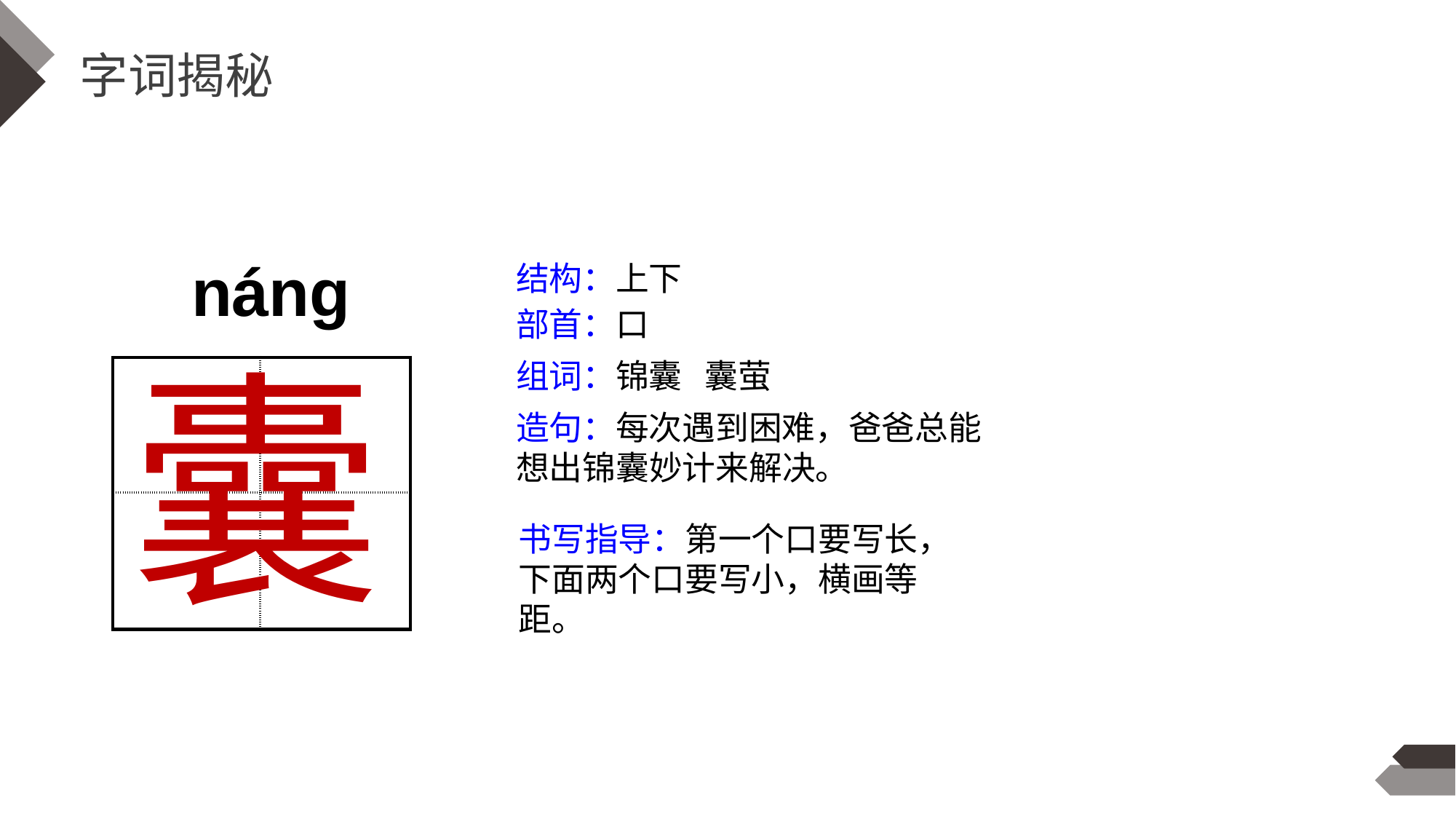

字词揭秘
náng
结构：上下
部首：口
囊
组词：锦囊   囊萤
|  |  |
| --- | --- |
|  |  |
造句：每次遇到困难，爸爸总能想出锦囊妙计来解决。

书写指导：第一个口要写长，下面两个口要写小，横画等距。